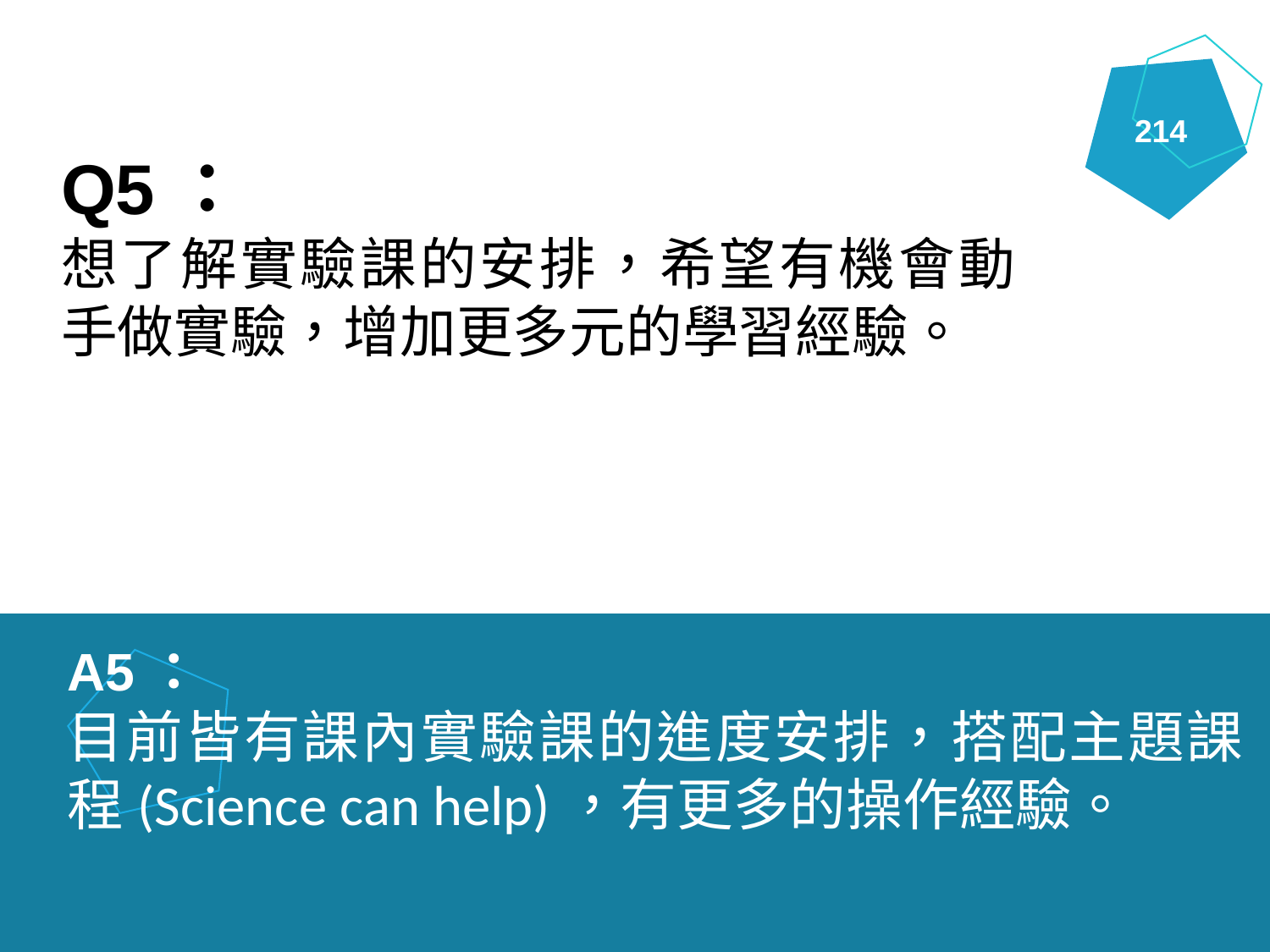

214
Q5：
想了解實驗課的安排，希望有機會動手做實驗，增加更多元的學習經驗。

A5：
目前皆有課內實驗課的進度安排，搭配主題課程(Science can help)，有更多的操作經驗。